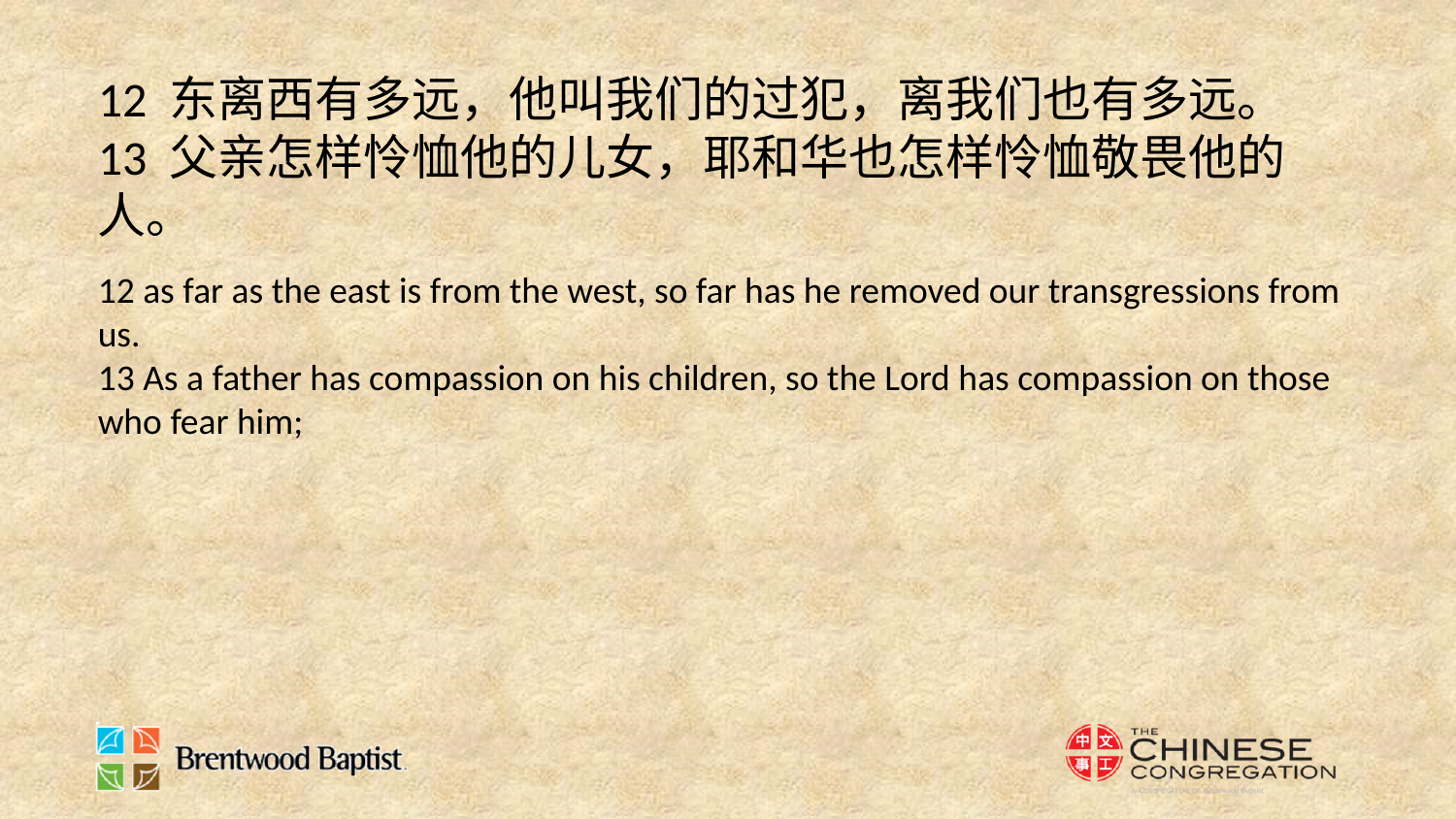

12 东离西有多远，他叫我们的过犯，离我们也有多远。
13 父亲怎样怜恤他的儿女，耶和华也怎样怜恤敬畏他的人。

12 as far as the east is from the west, so far has he removed our transgressions from us.
13 As a father has compassion on his children, so the Lord has compassion on those who fear him;